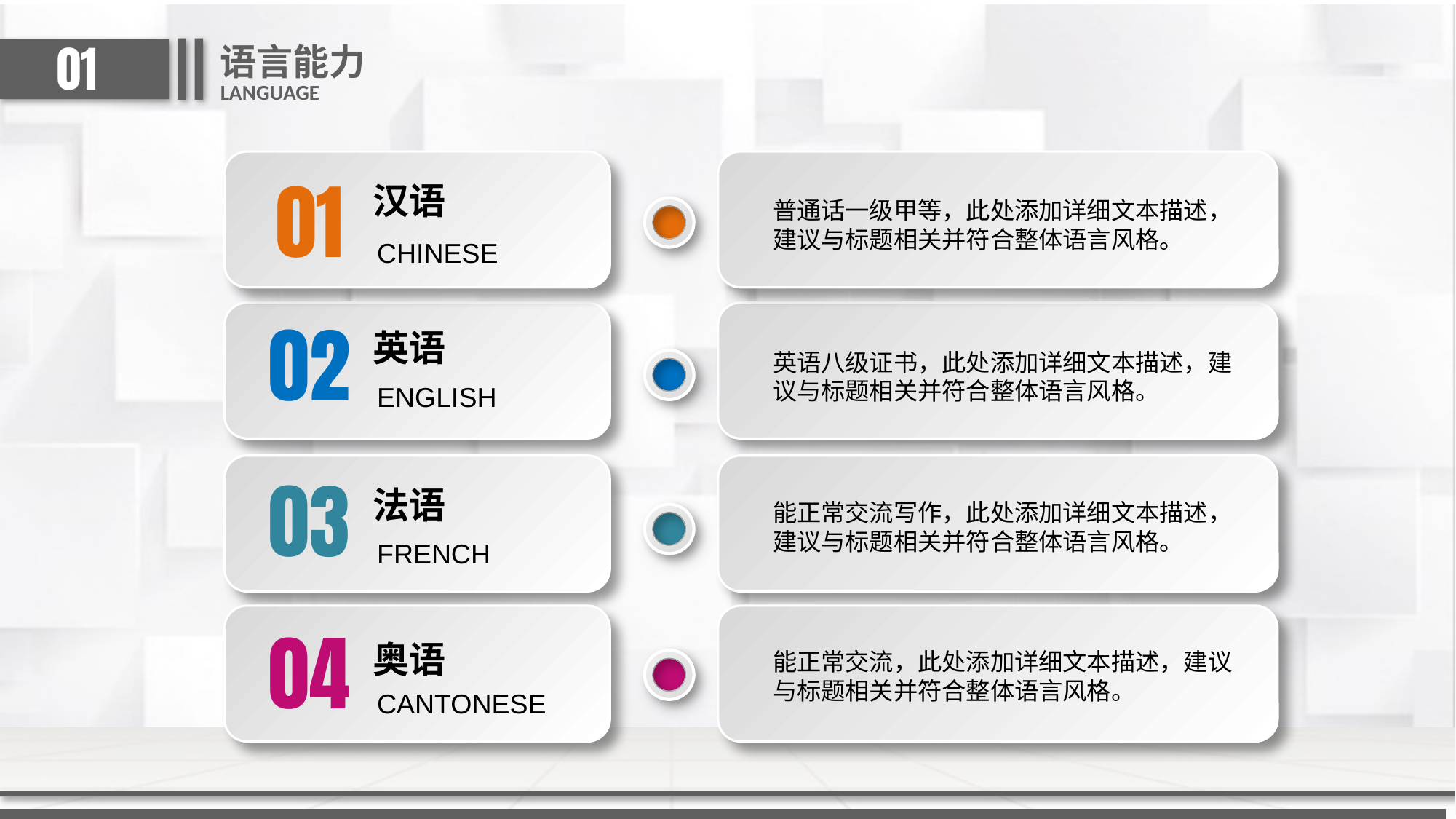

语言能力

01
LANGUAGE

01
汉语
普通话一级甲等，此处添加详细文本描述，建议与标题相关并符合整体语言风格。

CHINESE

02
英语
英语八级证书，此处添加详细文本描述，建议与标题相关并符合整体语言风格。

ENGLISH

03
法语
能正常交流写作，此处添加详细文本描述，建议与标题相关并符合整体语言风格。

FRENCH

04
奥语
能正常交流，此处添加详细文本描述，建议与标题相关并符合整体语言风格。

CANTONESE

延迟符